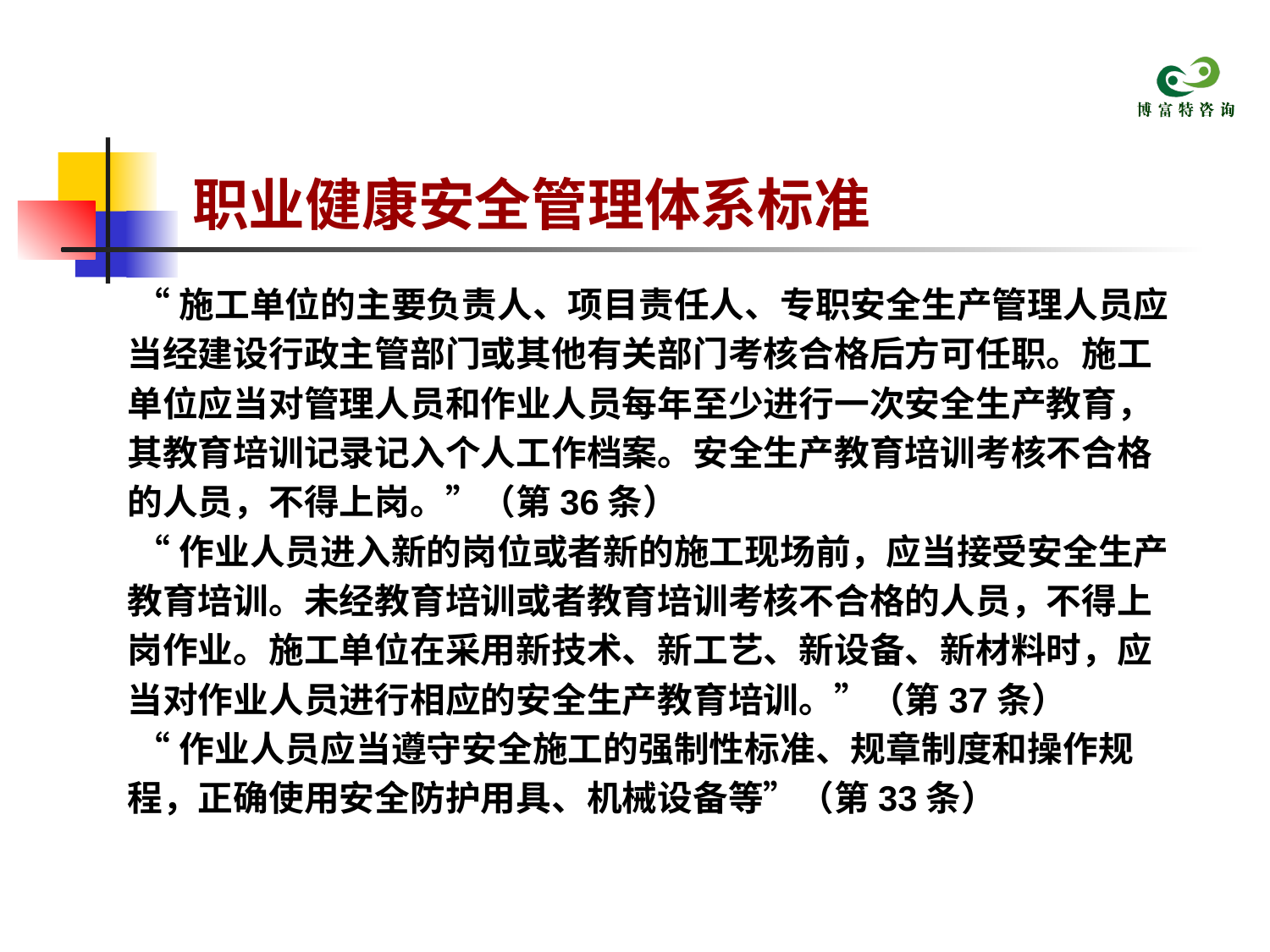

# 职业健康安全管理体系标准
 “施工单位的主要负责人、项目责任人、专职安全生产管理人员应
当经建设行政主管部门或其他有关部门考核合格后方可任职。施工
单位应当对管理人员和作业人员每年至少进行一次安全生产教育，
其教育培训记录记入个人工作档案。安全生产教育培训考核不合格
的人员，不得上岗。”（第36条）
 “作业人员进入新的岗位或者新的施工现场前，应当接受安全生产
教育培训。未经教育培训或者教育培训考核不合格的人员，不得上
岗作业。施工单位在采用新技术、新工艺、新设备、新材料时，应
当对作业人员进行相应的安全生产教育培训。”（第37条）
 “作业人员应当遵守安全施工的强制性标准、规章制度和操作规
程，正确使用安全防护用具、机械设备等”（第33条）

40